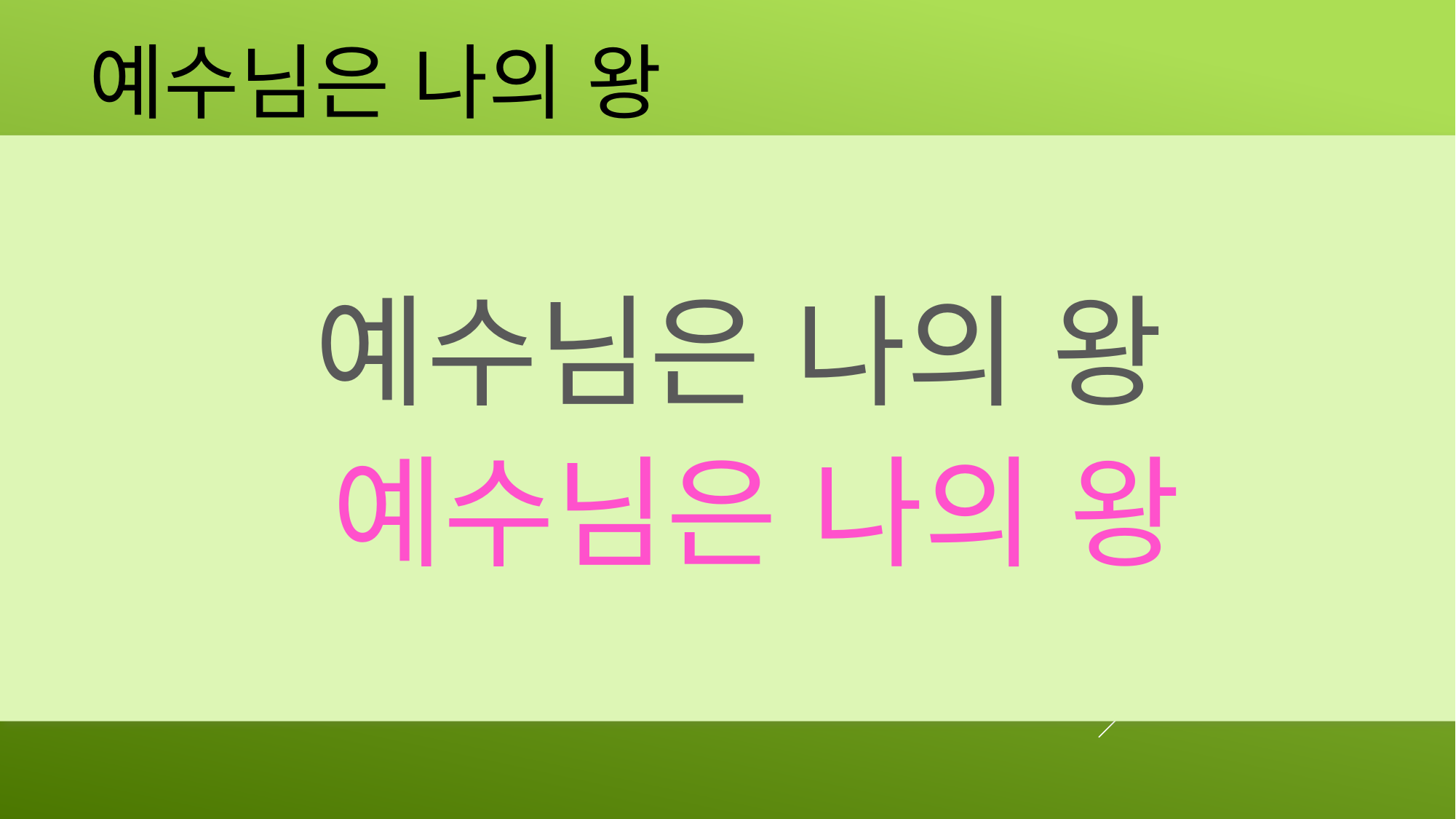

예수님은 나의 왕
예수님은 나의 왕
예수님은 나의 왕